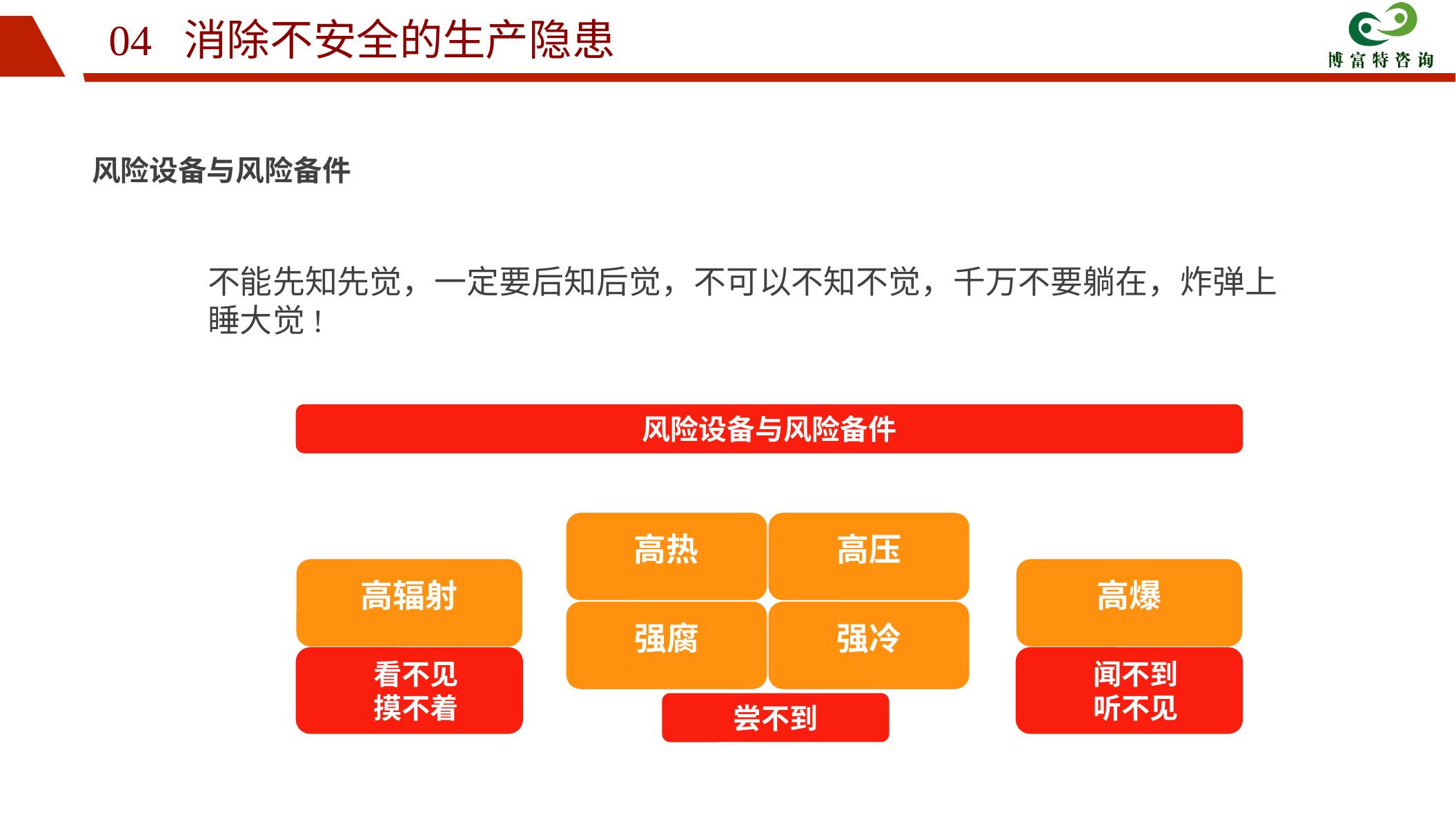

04  消除不安全的生产隐患

风险设备与风险备件
不能先知先觉，一定要后知后觉，不可以不知不觉，千万不要躺在，炸弹上睡大觉!
风险设备与风险备件

高压
高热

高辐射
高爆
强腐
强冷
 看不见
 摸不着
 闻不到
 听不见
尝不到